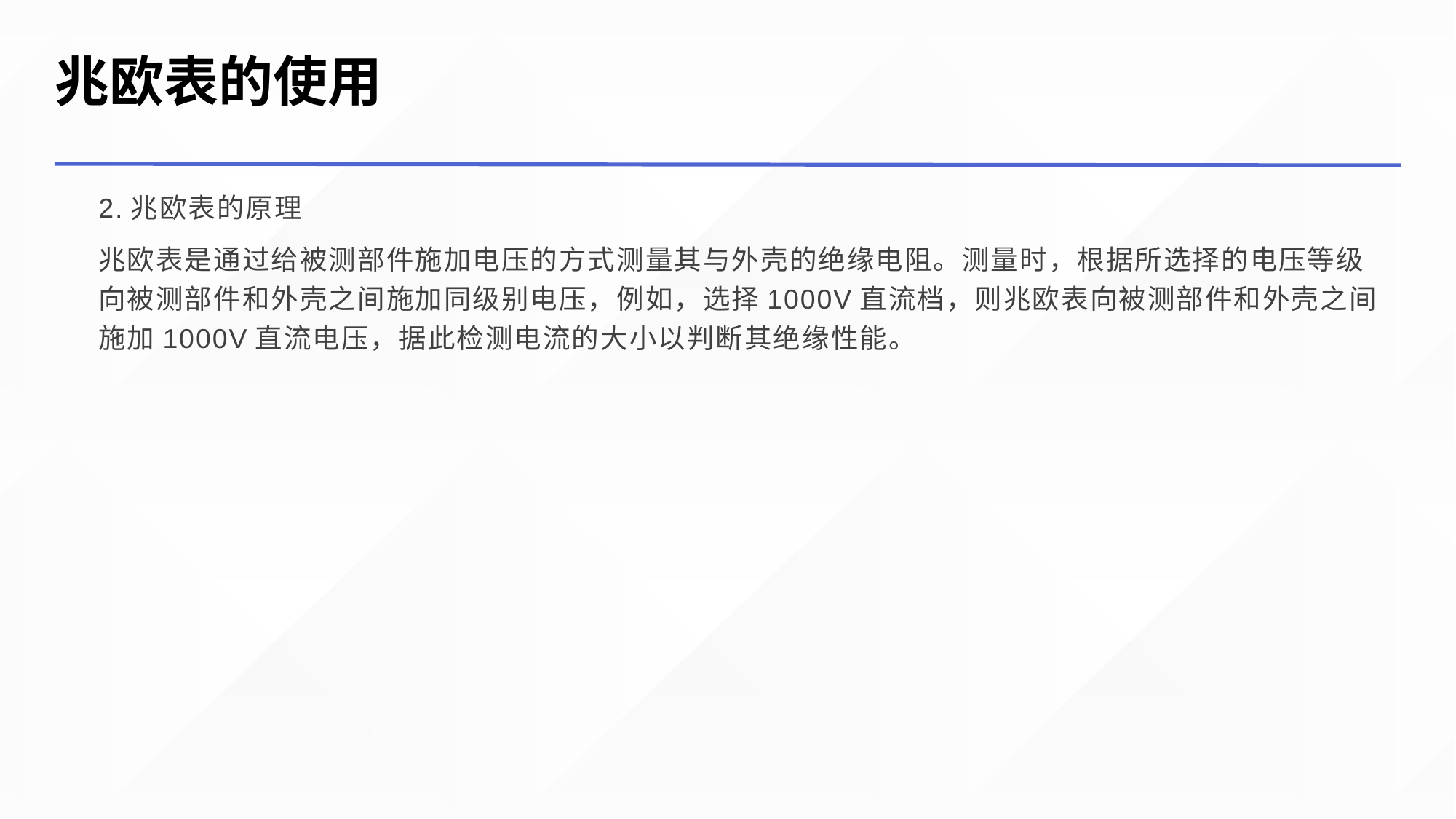

兆欧表的使用
2.兆欧表的原理
兆欧表是通过给被测部件施加电压的方式测量其与外壳的绝缘电阻。测量时，根据所选择的电压等级向被测部件和外壳之间施加同级别电压，例如，选择1000V直流档，则兆欧表向被测部件和外壳之间施加1000V直流电压，据此检测电流的大小以判断其绝缘性能。